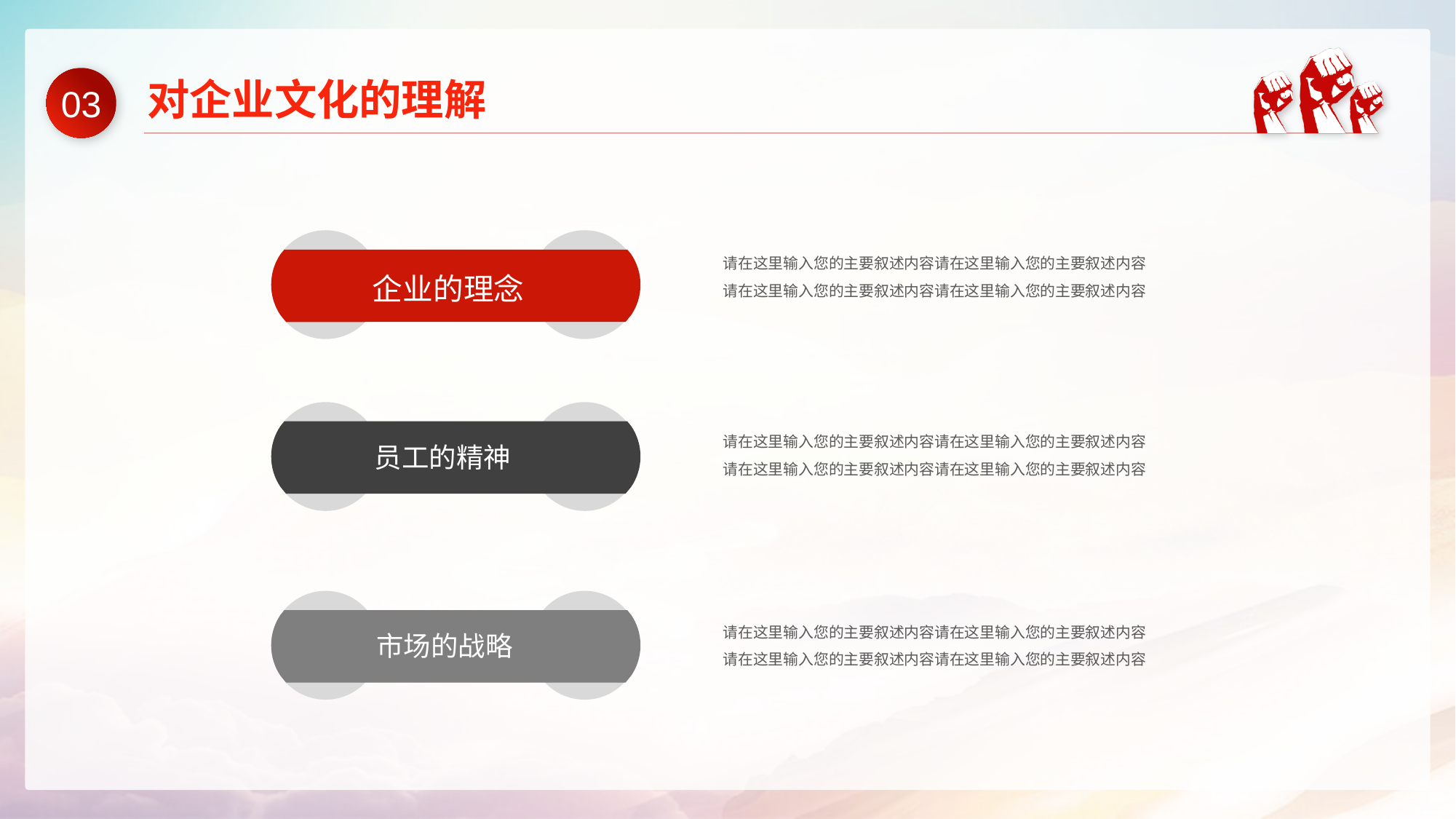

对企业文化的理解
03

企业的理念
请在这里输入您的主要叙述内容请在这里输入您的主要叙述内容
请在这里输入您的主要叙述内容请在这里输入您的主要叙述内容

员工的精神
请在这里输入您的主要叙述内容请在这里输入您的主要叙述内容
请在这里输入您的主要叙述内容请在这里输入您的主要叙述内容

市场的战略
请在这里输入您的主要叙述内容请在这里输入您的主要叙述内容
请在这里输入您的主要叙述内容请在这里输入您的主要叙述内容